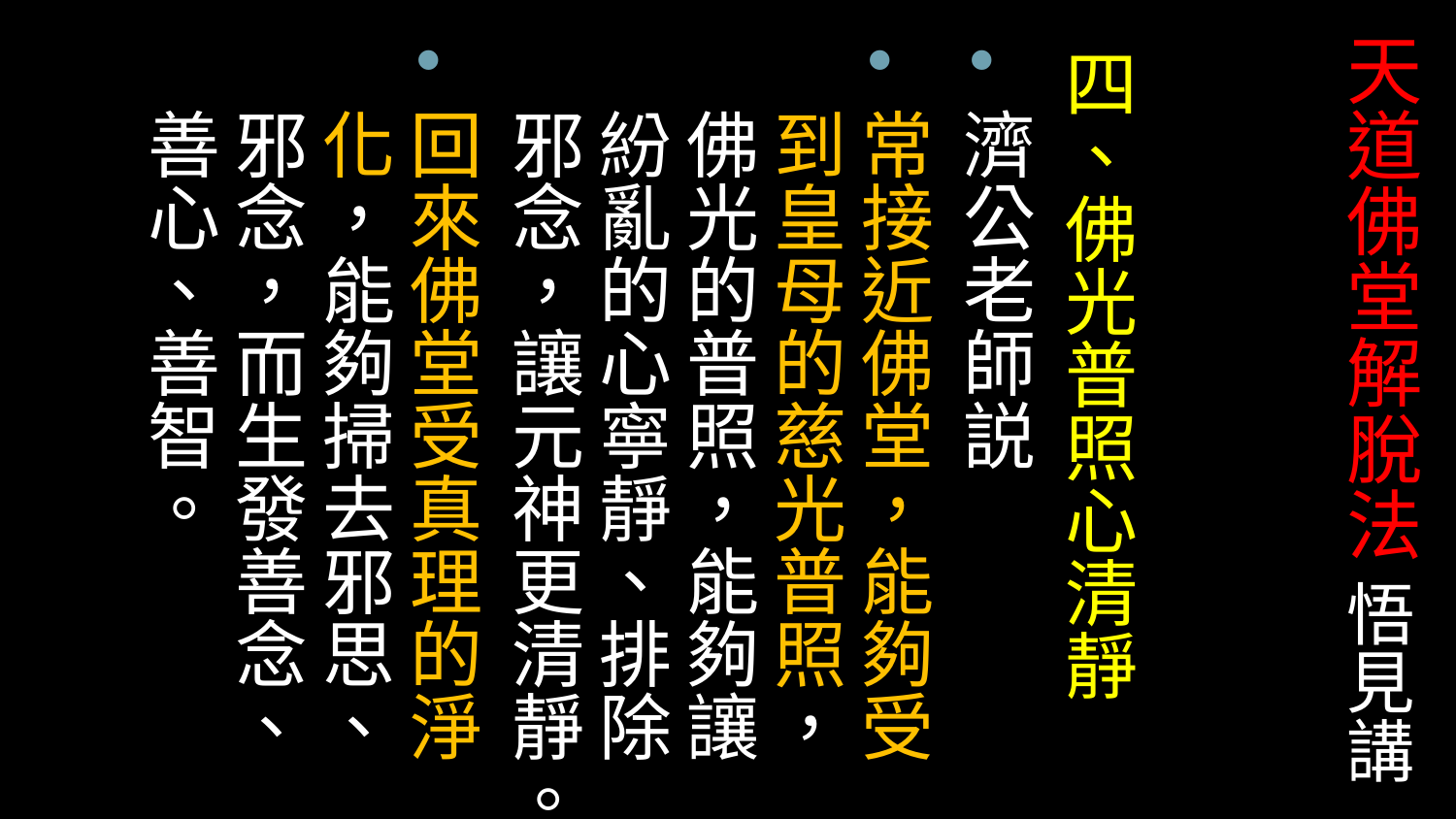

# 天道佛堂解脫法 悟見講
四、佛光普照心清靜
濟公老師説
常接近佛堂，能夠受到皇母的慈光普照，佛光的普照，能夠讓紛亂的心寧靜、排除邪念，讓元神更清靜。
回來佛堂受真理的淨化，能夠掃去邪思、邪念，而生發善念、善心、善智。